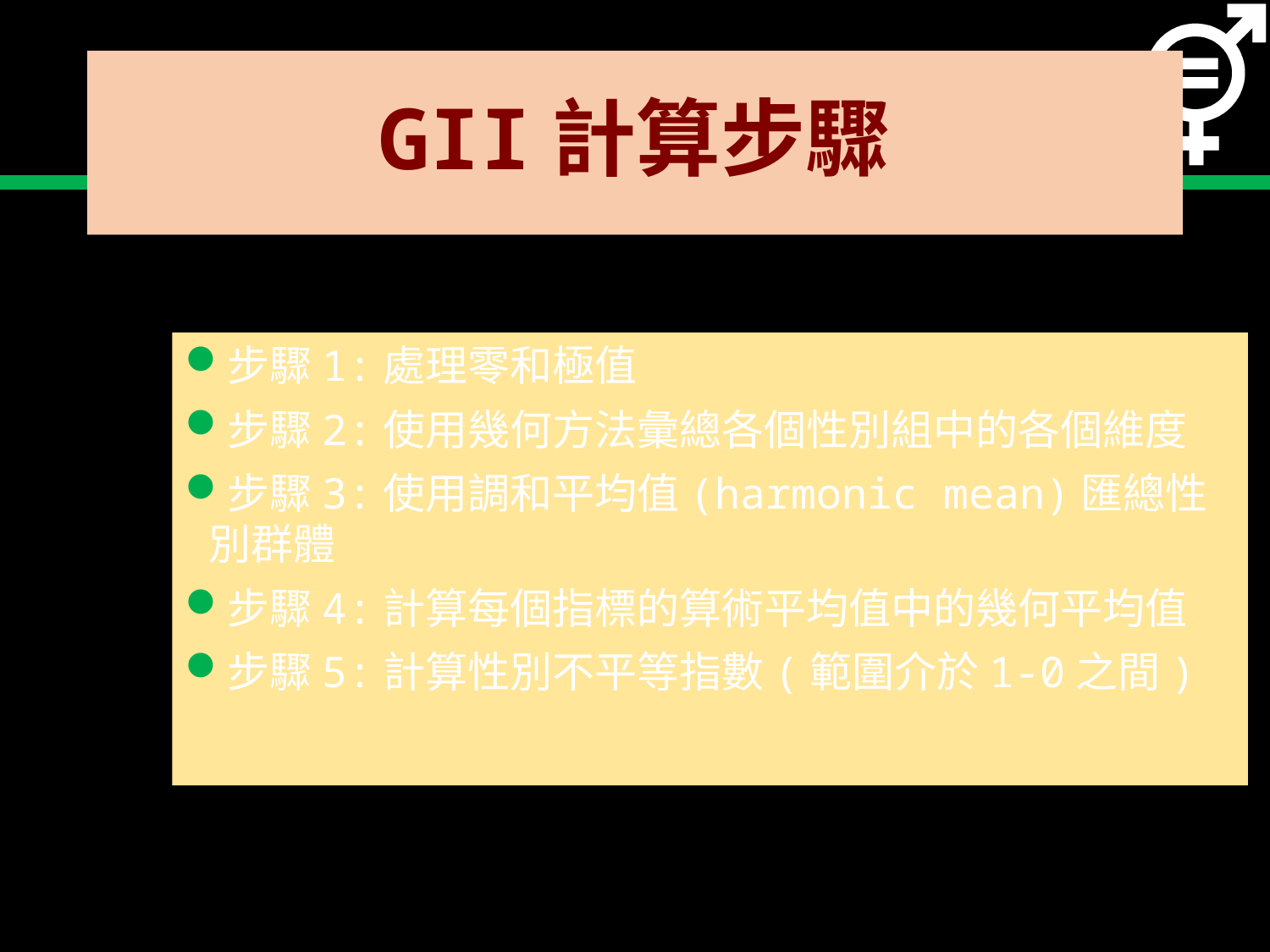

# GII計算步驟
步驟1:處理零和極值
步驟2:使用幾何方法彙總各個性別組中的各個維度
步驟3:使用調和平均值(harmonic mean)匯總性別群體
步驟4:計算每個指標的算術平均值中的幾何平均值
步驟5:計算性別不平等指數(範圍介於1-0之間)